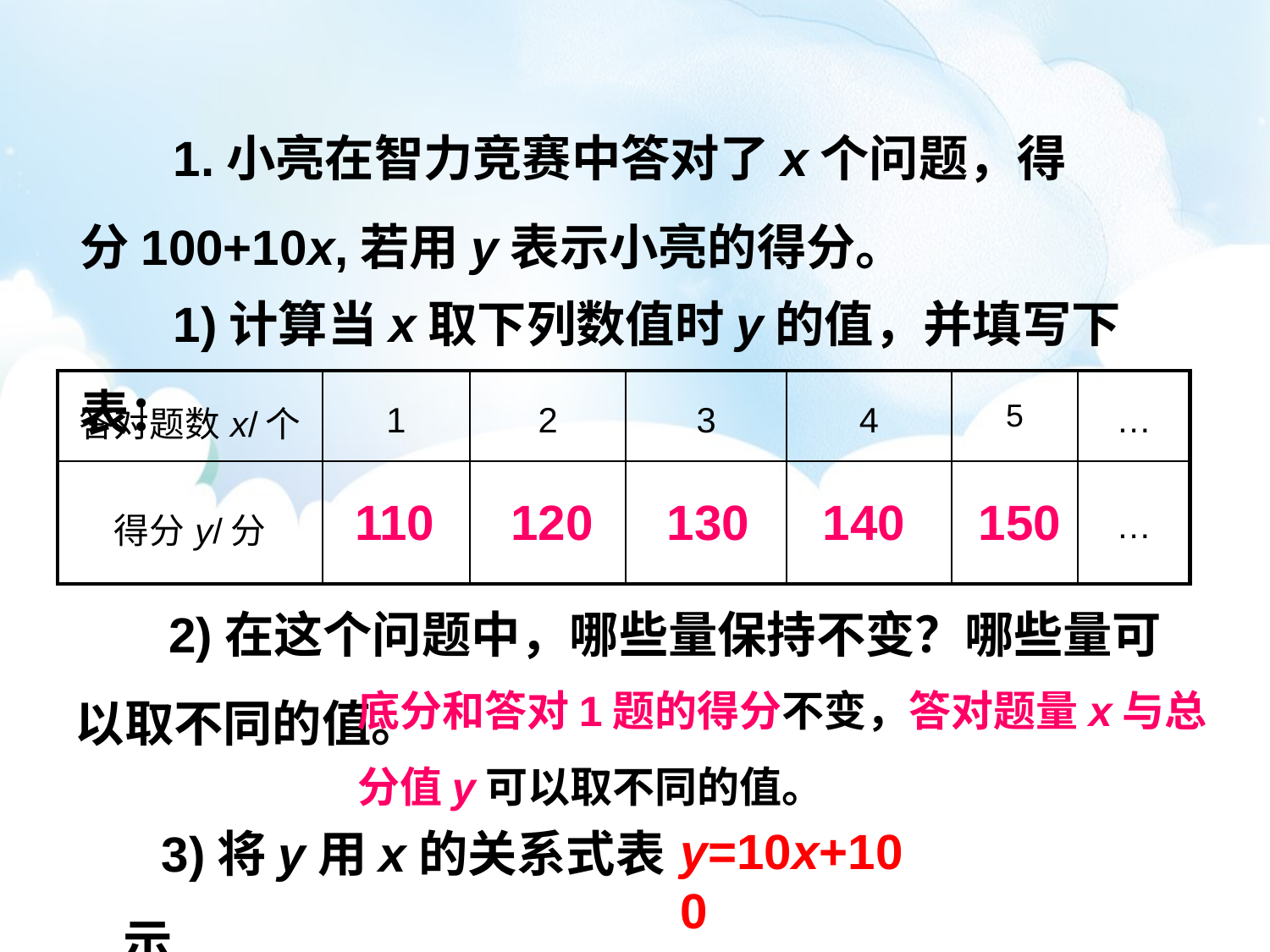

1.小亮在智力竞赛中答对了x个问题，得分100+10x,若用y表示小亮的得分。
    1)计算当x取下列数值时y的值，并填写下表：
| 答对题数x/个 | 1 | 2 | 3 | 4 | 5 | … |
| --- | --- | --- | --- | --- | --- | --- |
| 得分y/分 |  |  |  |  |  | … |
110
120
130
140
150
    2)在这个问题中，哪些量保持不变？哪些量可以取不同的值。
底分和答对1题的得分不变，答对题量x与总分值y可以取不同的值。
3)将y用x的关系式表示.
y=10x+100